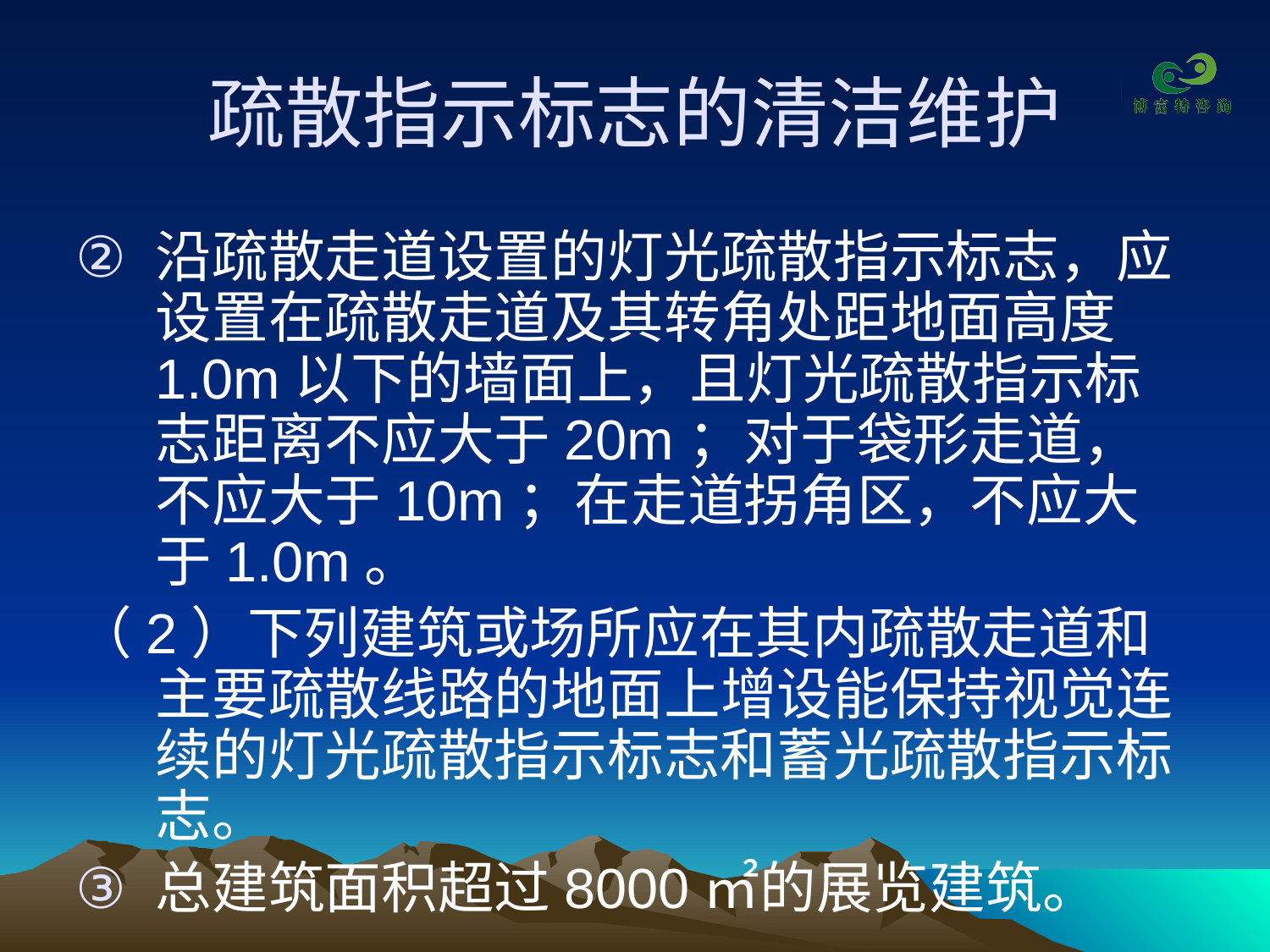

# 疏散指示标志的清洁维护
沿疏散走道设置的灯光疏散指示标志，应设置在疏散走道及其转角处距地面高度1.0m以下的墙面上，且灯光疏散指示标志距离不应大于20m；对于袋形走道，不应大于10m；在走道拐角区，不应大于1.0m。
（2）下列建筑或场所应在其内疏散走道和主要疏散线路的地面上增设能保持视觉连续的灯光疏散指示标志和蓄光疏散指示标志。
总建筑面积超过8000㎡的展览建筑。